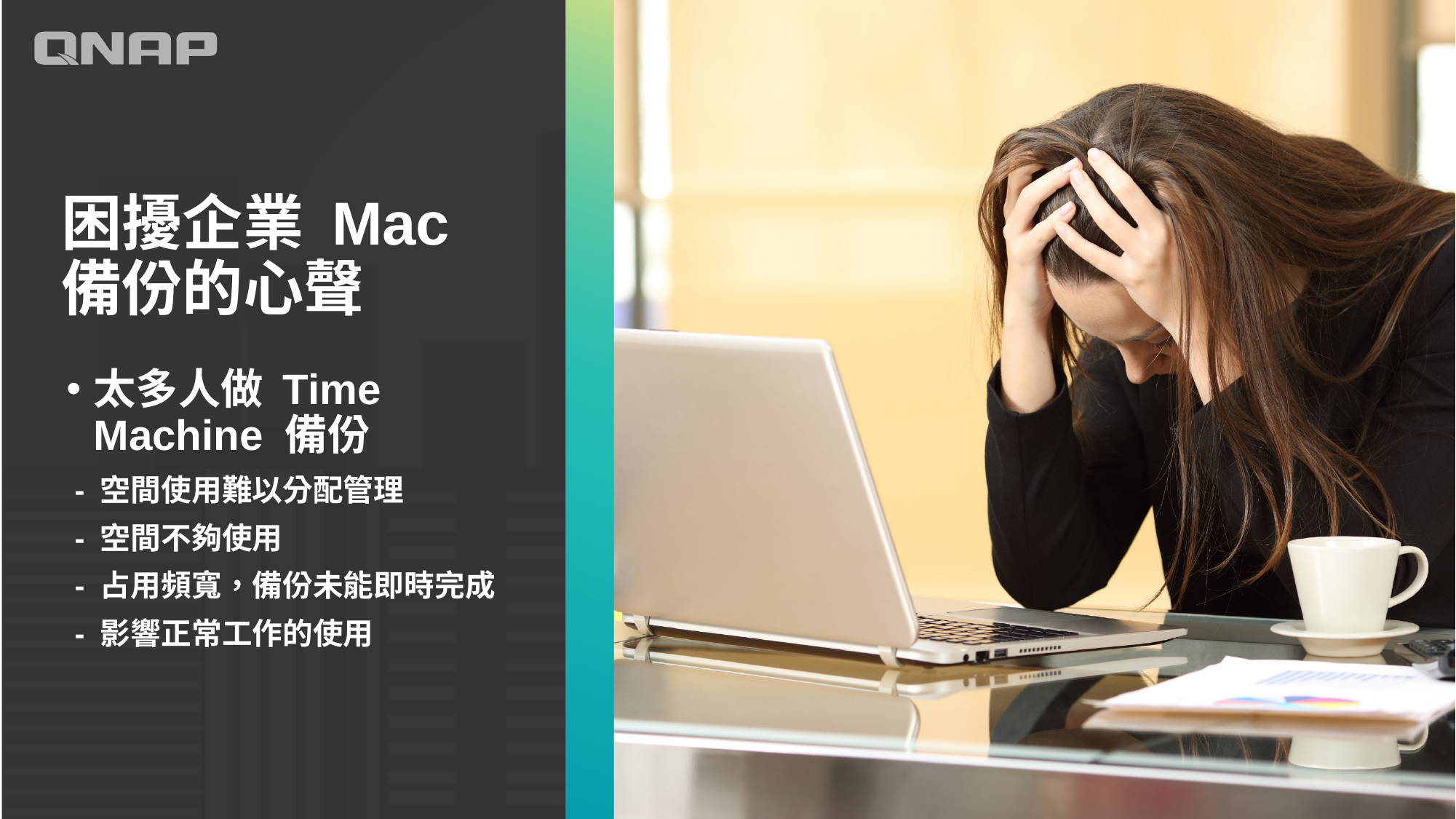

# 困擾企業 Mac 備份的心聲
太多人做 Time Machine 備份
 - 空間使用難以分配管理
 - 空間不夠使用
 - 占用頻寬，備份未能即時完成
 - 影響正常工作的使用